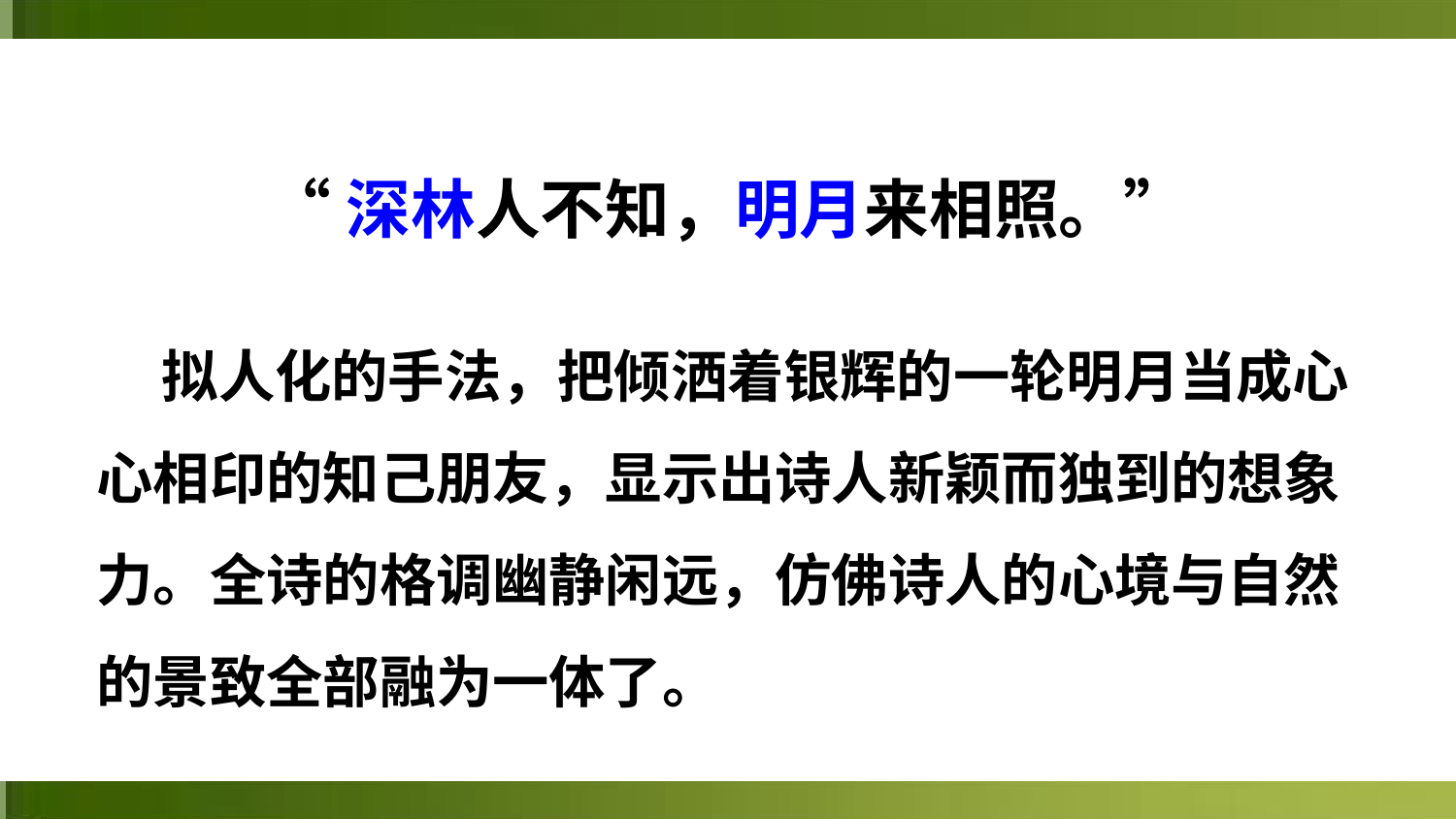

“深林人不知，明月来相照。”
    拟人化的手法，把倾洒着银辉的一轮明月当成心心相印的知己朋友，显示出诗人新颖而独到的想象力。全诗的格调幽静闲远，仿佛诗人的心境与自然的景致全部融为一体了。